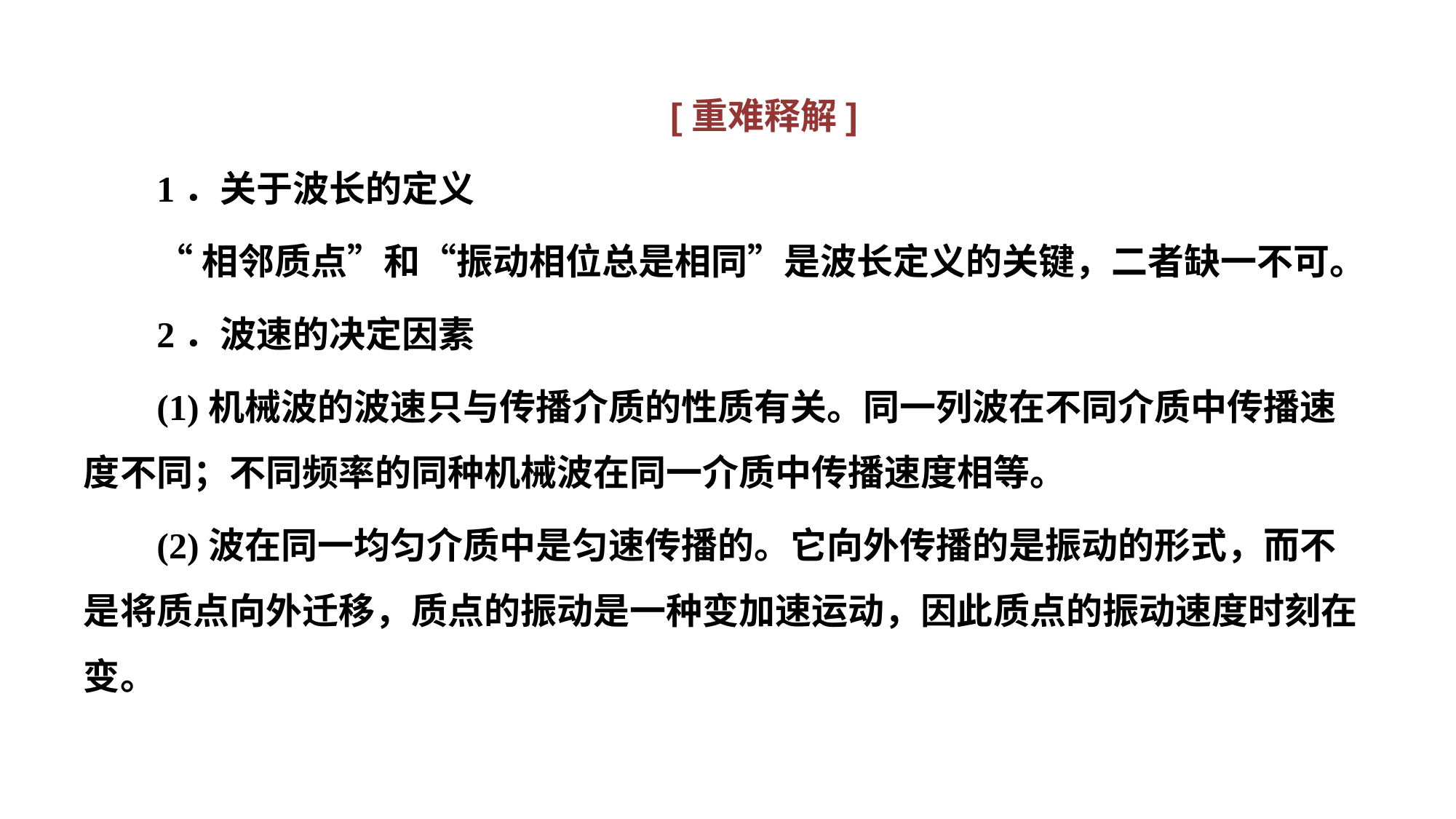

[重难释解]
1．关于波长的定义
“相邻质点”和“振动相位总是相同”是波长定义的关键，二者缺一不可。
2．波速的决定因素
(1)机械波的波速只与传播介质的性质有关。同一列波在不同介质中传播速度不同；不同频率的同种机械波在同一介质中传播速度相等。
(2)波在同一均匀介质中是匀速传播的。它向外传播的是振动的形式，而不是将质点向外迁移，质点的振动是一种变加速运动，因此质点的振动速度时刻在变。